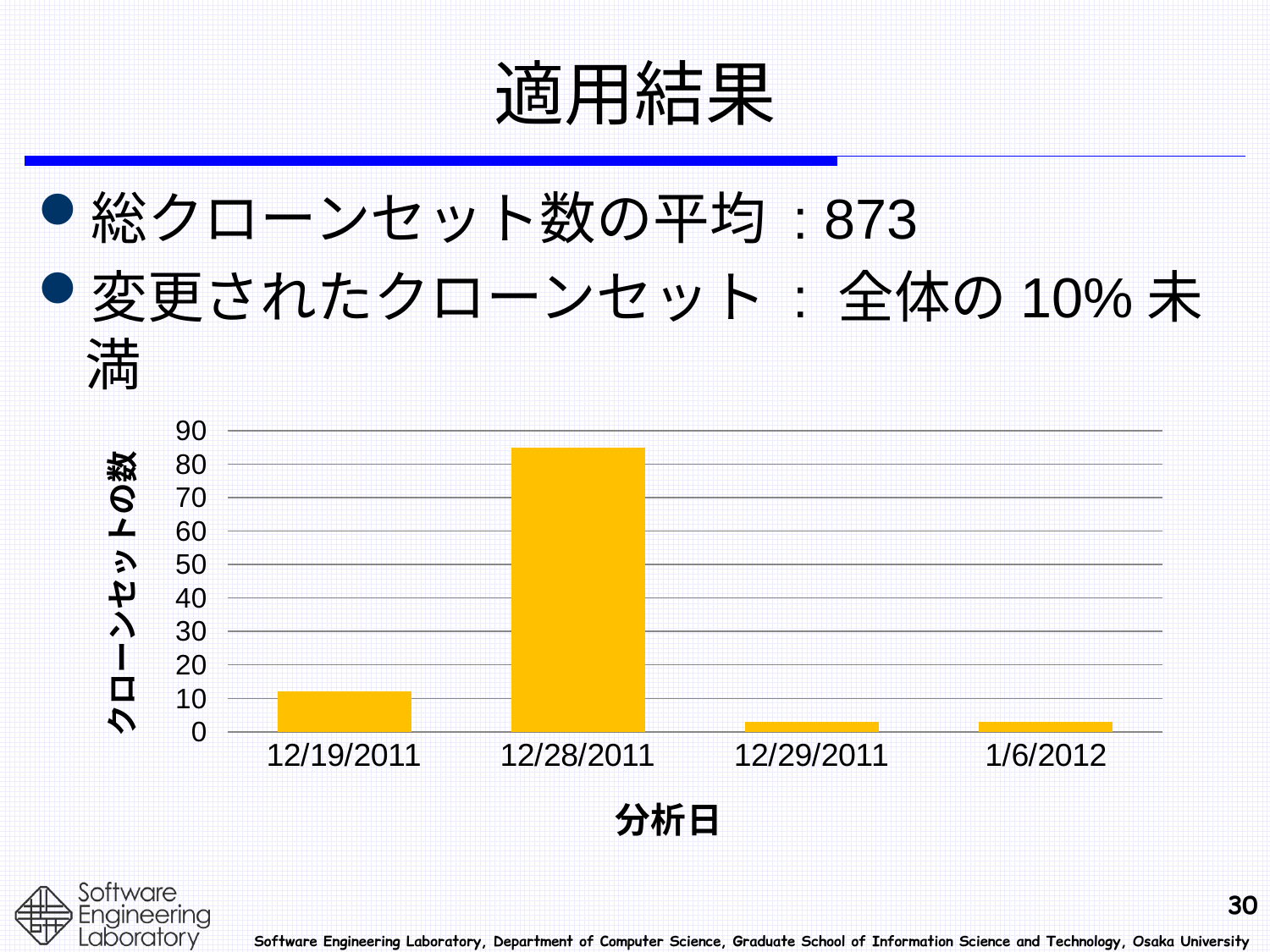

# 適用結果
総クローンセット数の平均 : 873
変更されたクローンセット : 全体の10%未満

### Chart

| Category | Changed | New | Deleted |
|---|---|---|---|
| 40896 | 9.0 | 2.0 | 1.0 |
| 40905 | 34.0 | 37.0 | 14.0 |
| 40906 | 1.0 | 0.0 | 2.0 |
| 40914 | 0.0 | 0.0 | 3.0 |